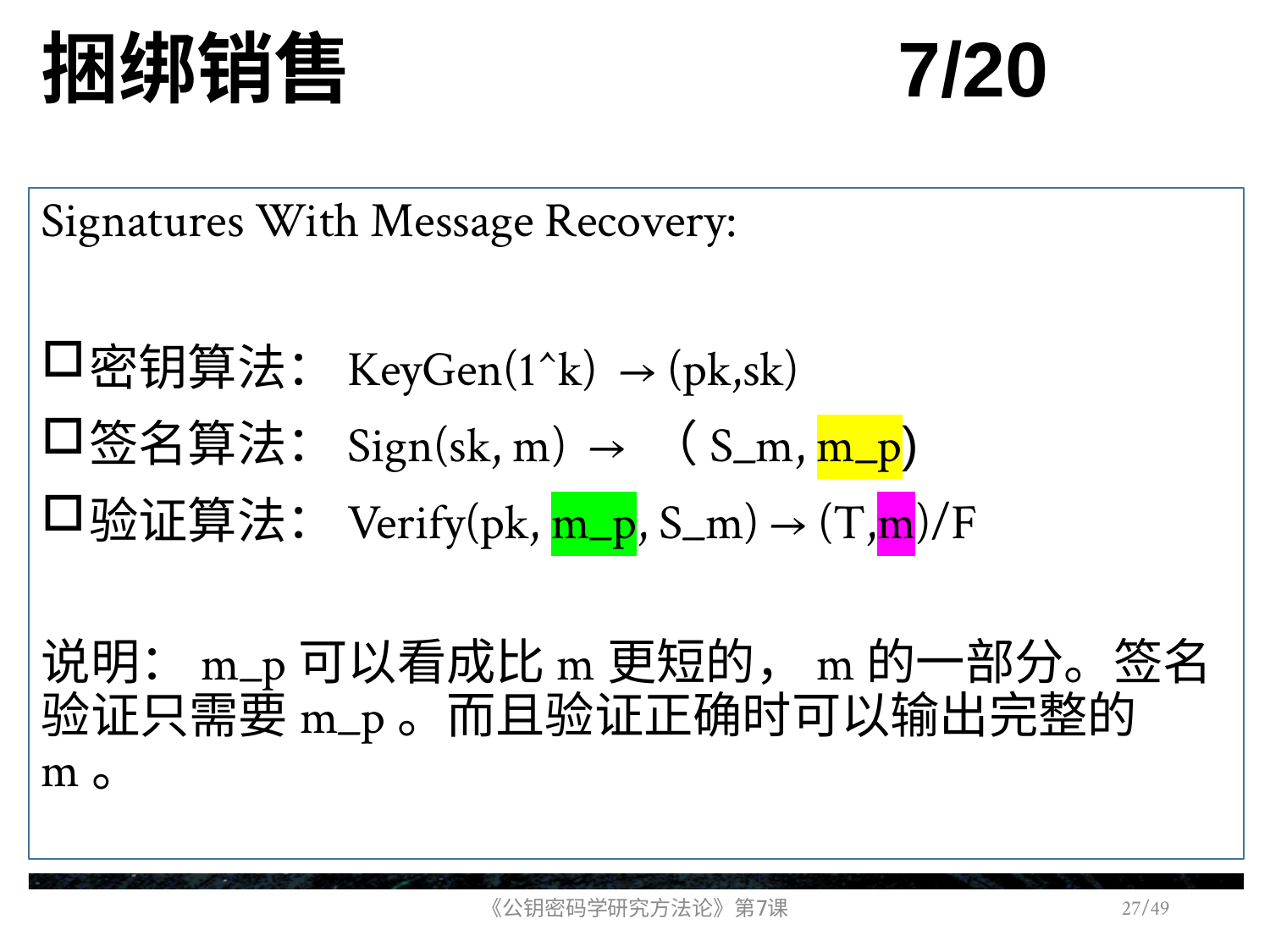

# 捆绑销售                              7/20
Signatures With Message Recovery:

密钥算法：KeyGen(1^k)  → (pk,sk)
签名算法：Sign(sk, m)  → （S_m, m_p)
验证算法：Verify(pk, m_p, S_m) → (T,m)/F

说明：m_p可以看成比m更短的，m的一部分。签名验证只需要m_p。而且验证正确时可以输出完整的m。
《公钥密码学研究方法论》第7课
27/49